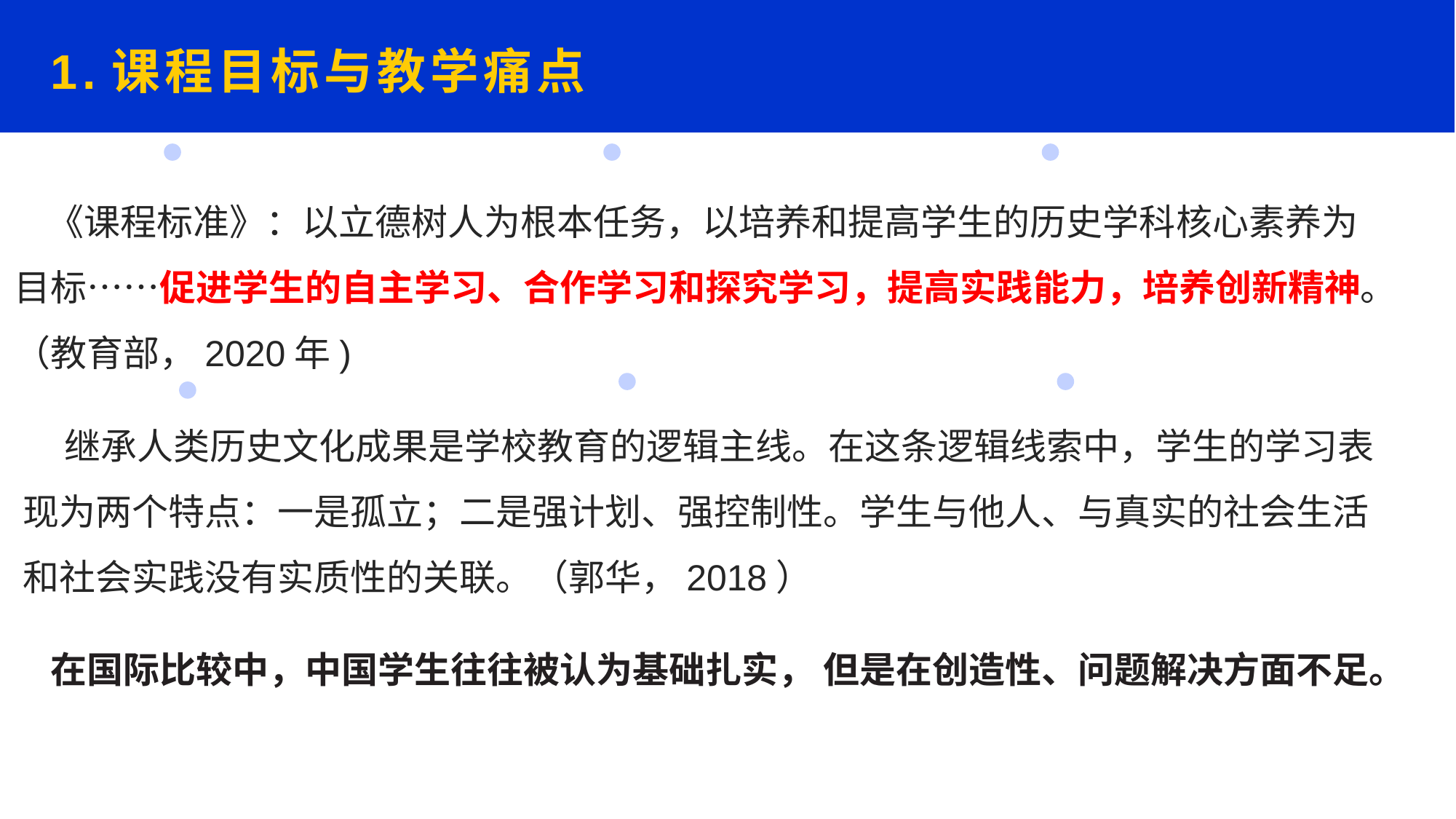

1.课程目标与教学痛点

   《课程标准》：以立德树人为根本任务，以培养和提高学生的历史学科核心素养为目标……促进学生的自主学习、合作学习和探究学习，提高实践能力，培养创新精神。（教育部，2020年)

    继承人类历史文化成果是学校教育的逻辑主线。在这条逻辑线索中，学生的学习表现为两个特点：一是孤立；二是强计划、强控制性。学生与他人、与真实的社会生活和社会实践没有实质性的关联。（郭华，2018）

在国际比较中，中国学生往往被认为基础扎实， 但是在创造性、问题解决方面不足。